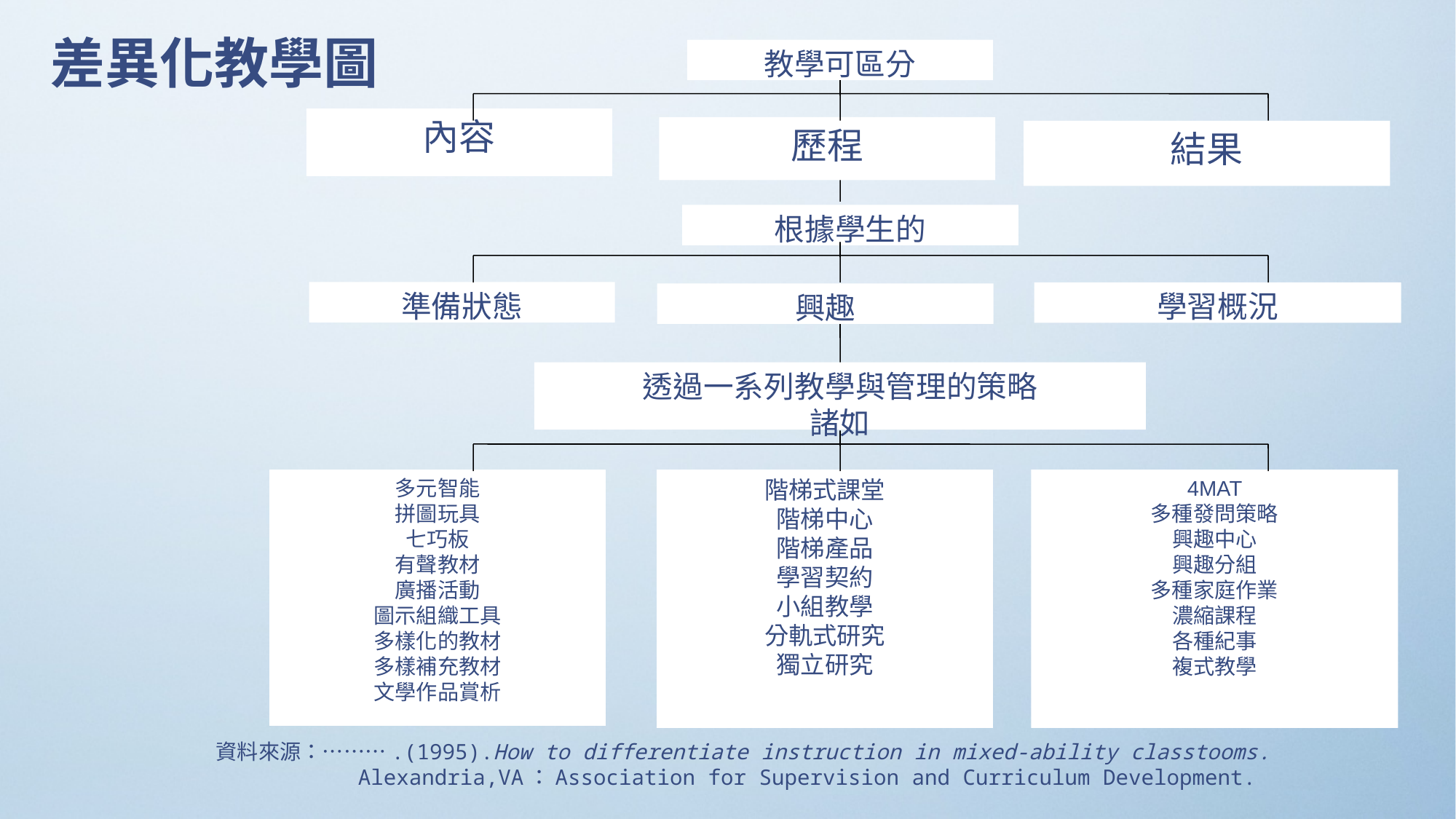

差異化教學圖
教學可區分

內容
歷程
結果

根據學生的

準備狀態
學習概況
興趣

透過一系列教學與管理的策略
諸如

多元智能
拼圖玩具
七巧板
有聲教材
廣播活動
圖示組織工具
多樣化的教材
多樣補充教材
文學作品賞析
階梯式課堂
階梯中心
階梯產品
學習契約
小組教學
分軌式研究
獨立研究
4MAT
多種發問策略
興趣中心
興趣分組
多種家庭作業
濃縮課程
各種紀事
複式教學
資料來源：……….(1995).How to differentiate instruction in mixed-ability classtooms.
          Alexandria,VA：Association for Supervision and Curriculum Development.